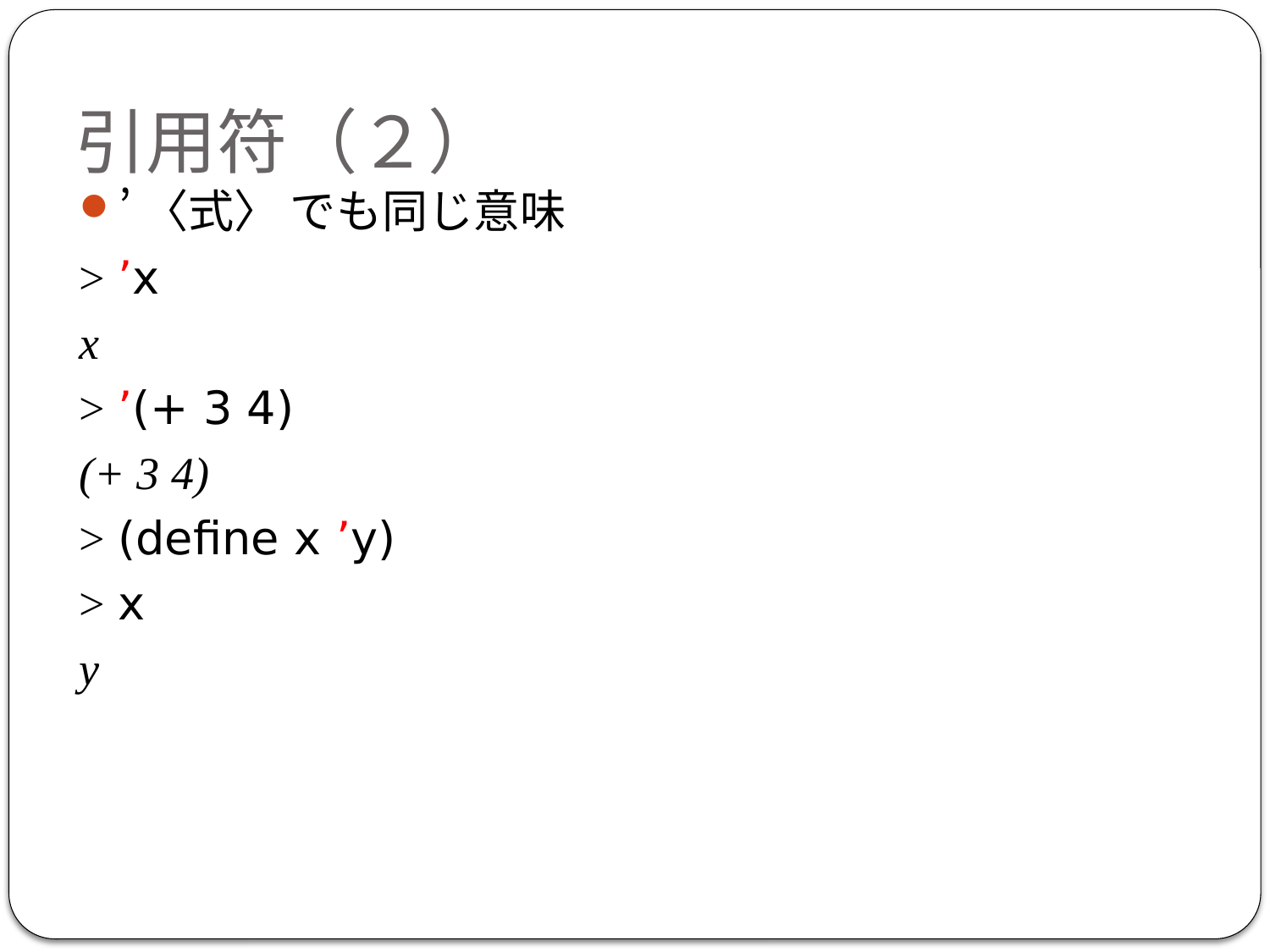

引用符（２）
’〈式〉 でも同じ意味
> ’x
x
> ’(+ 3 4)
(+ 3 4)
> (define x ’y)
> x
y